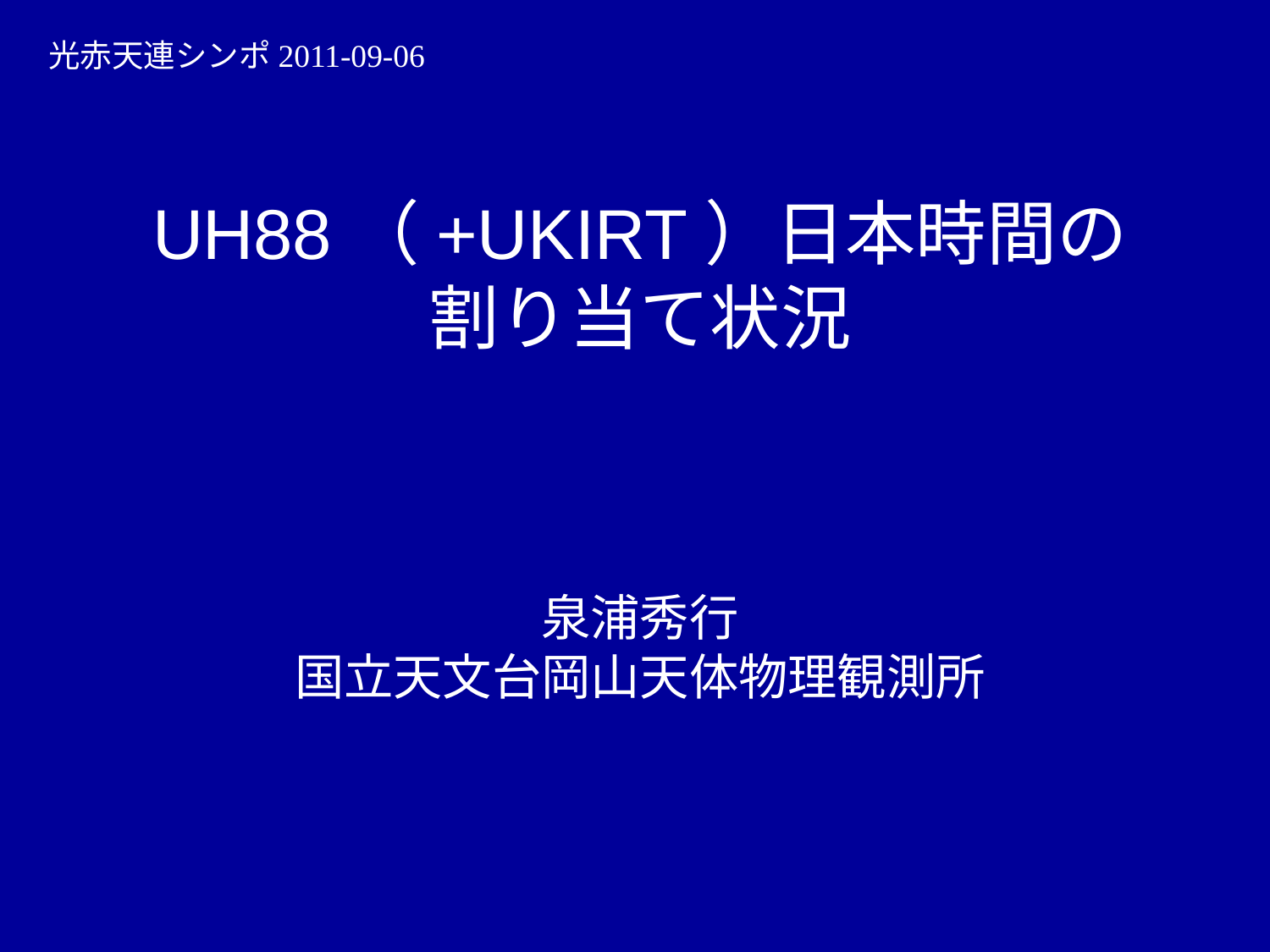

光赤天連シンポ2011-09-06
# UH88（+UKIRT）日本時間の 割り当て状況 泉浦秀行 国立天文台岡山天体物理観測所